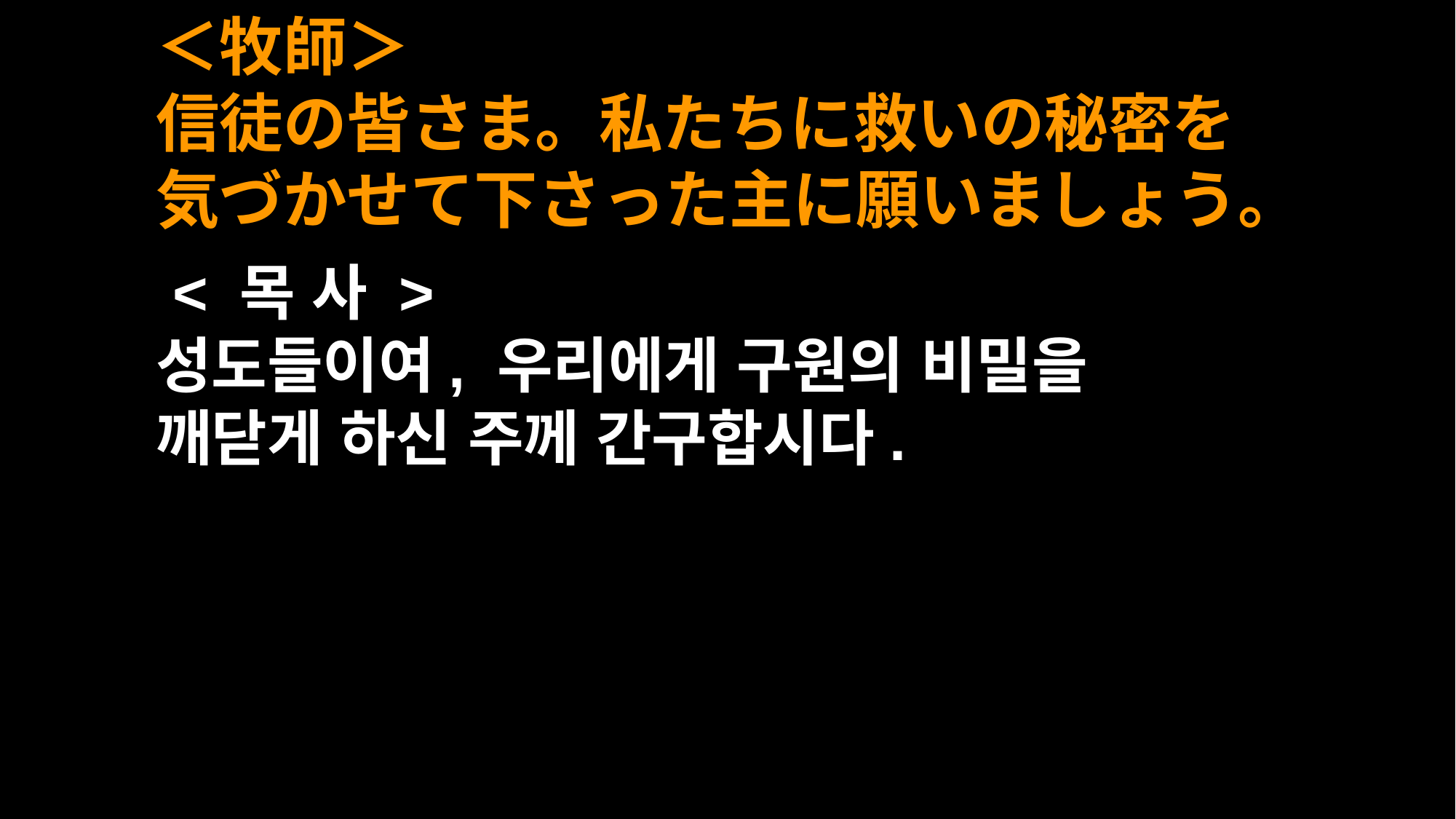

＜牧師＞
信徒の皆さま。私たちに救いの秘密を
気づかせて下さった主に願いましょう。

 < 목 사 >
성도들이여, 우리에게 구원의 비밀을
깨닫게 하신 주께 간구합시다.